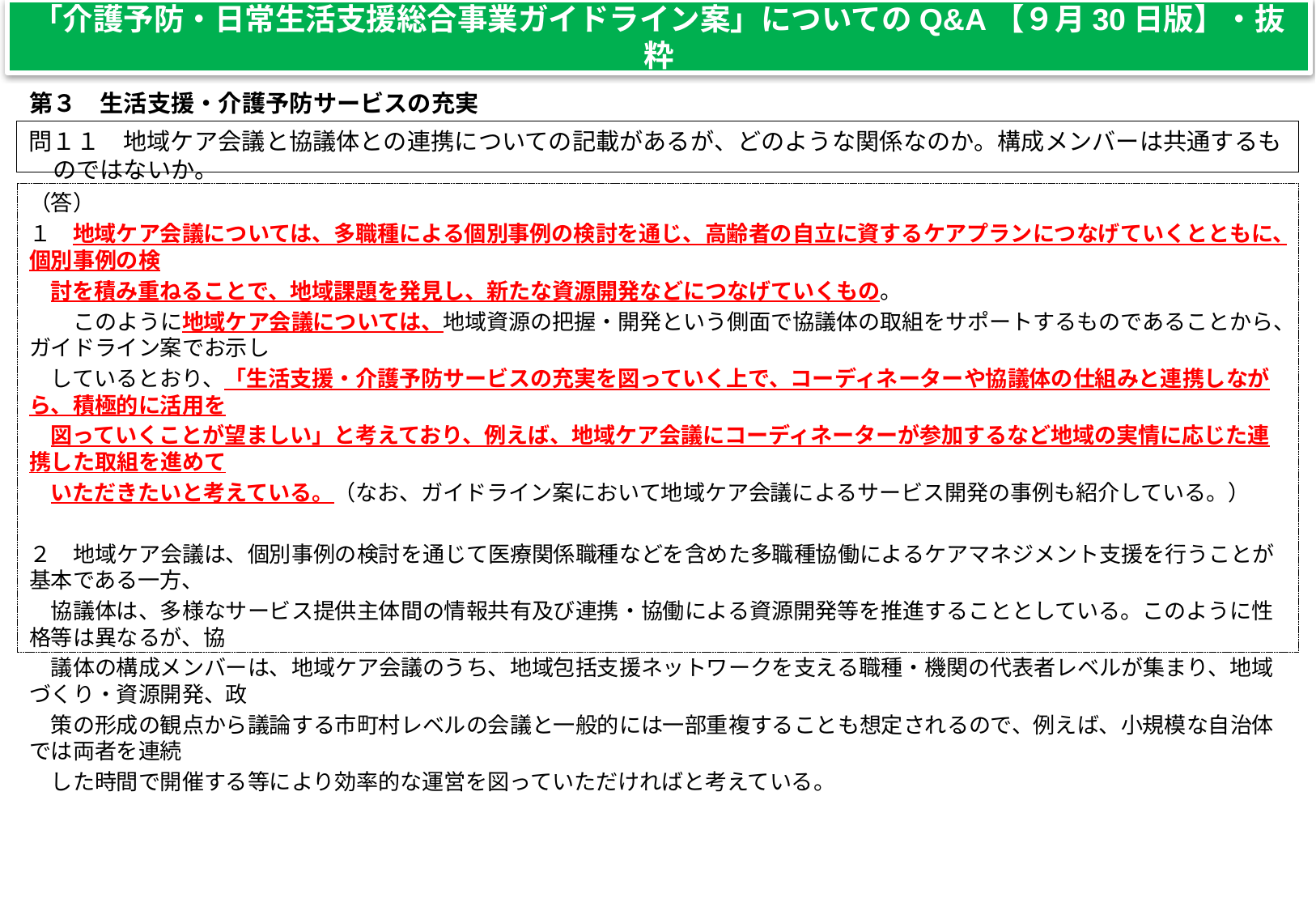

「介護予防・日常生活支援総合事業ガイドライン案」についてのQ&A【９月30日版】・抜粋
第３　生活支援・介護予防サービスの充実
問１１　地域ケア会議と協議体との連携についての記載があるが、どのような関係なのか。構成メンバーは共通するものではないか。
（答）
１　地域ケア会議については、多職種による個別事例の検討を通じ、高齢者の自立に資するケアプランにつなげていくとともに、個別事例の検
　討を積み重ねることで、地域課題を発見し、新たな資源開発などにつなげていくもの。
　　このように地域ケア会議については、地域資源の把握・開発という側面で協議体の取組をサポートするものであることから、ガイドライン案でお示し
　しているとおり、「生活支援・介護予防サービスの充実を図っていく上で、コーディネーターや協議体の仕組みと連携しながら、積極的に活用を
　図っていくことが望ましい」と考えており、例えば、地域ケア会議にコーディネーターが参加するなど地域の実情に応じた連携した取組を進めて
　いただきたいと考えている。（なお、ガイドライン案において地域ケア会議によるサービス開発の事例も紹介している。）

２　地域ケア会議は、個別事例の検討を通じて医療関係職種などを含めた多職種協働によるケアマネジメント支援を行うことが基本である一方、
　協議体は、多様なサービス提供主体間の情報共有及び連携・協働による資源開発等を推進することとしている。このように性格等は異なるが、協
　議体の構成メンバーは、地域ケア会議のうち、地域包括支援ネットワークを支える職種・機関の代表者レベルが集まり、地域づくり・資源開発、政
　策の形成の観点から議論する市町村レベルの会議と一般的には一部重複することも想定されるので、例えば、小規模な自治体では両者を連続
　した時間で開催する等により効率的な運営を図っていただければと考えている。